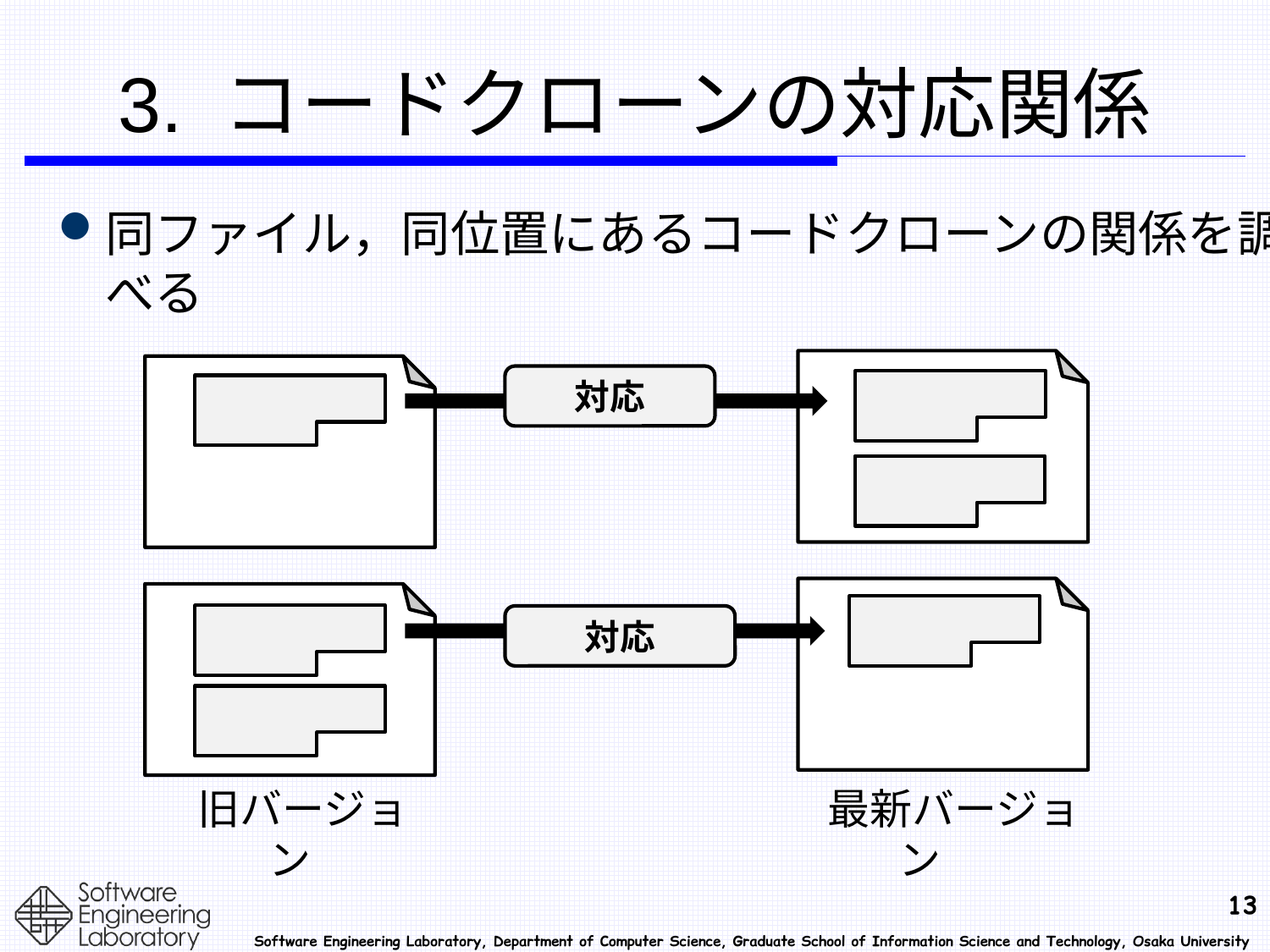

# 3. コードクローンの対応関係
同ファイル，同位置にあるコードクローンの関係を調べる

対応

対応

旧バージョン
最新バージョン